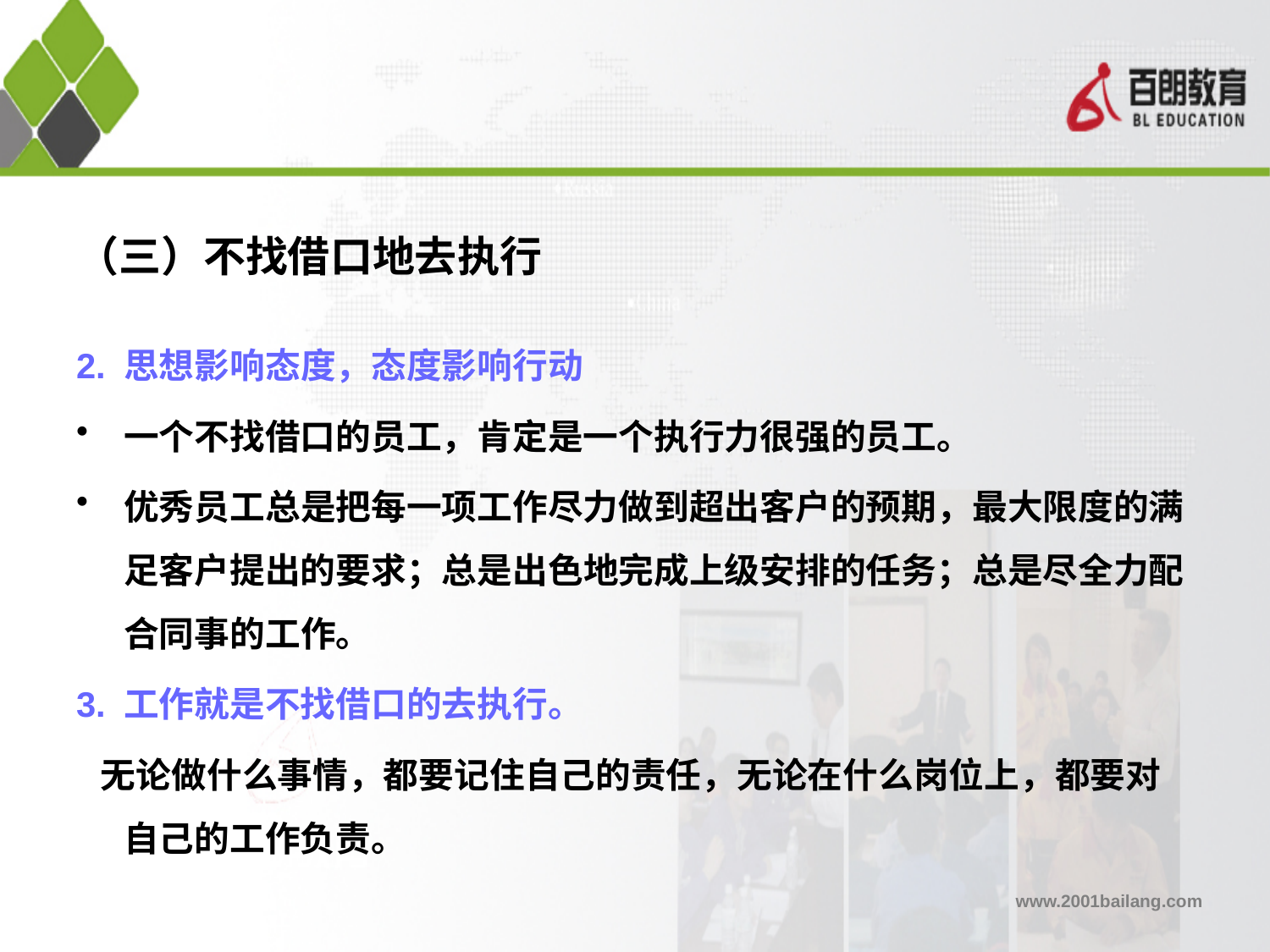

# （三）不找借口地去执行
2. 思想影响态度，态度影响行动
一个不找借口的员工，肯定是一个执行力很强的员工。
优秀员工总是把每一项工作尽力做到超出客户的预期，最大限度的满足客户提出的要求；总是出色地完成上级安排的任务；总是尽全力配合同事的工作。
3. 工作就是不找借口的去执行。
  无论做什么事情，都要记住自己的责任，无论在什么岗位上，都要对自己的工作负责。